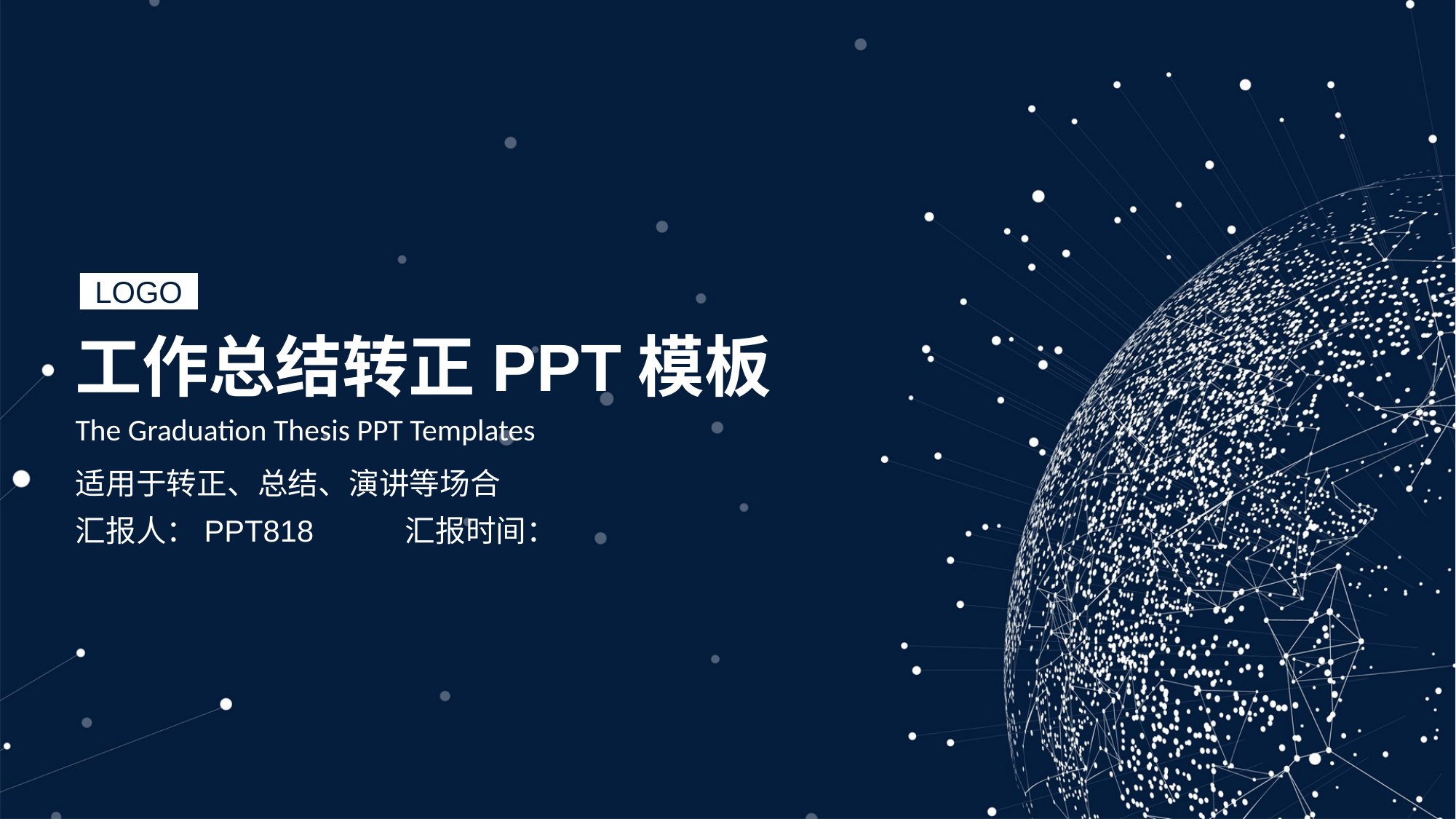

LOGO
工作总结转正PPT模板
The Graduation Thesis PPT Templates
适用于转正、总结、演讲等场合
汇报人：PPT818          汇报时间：